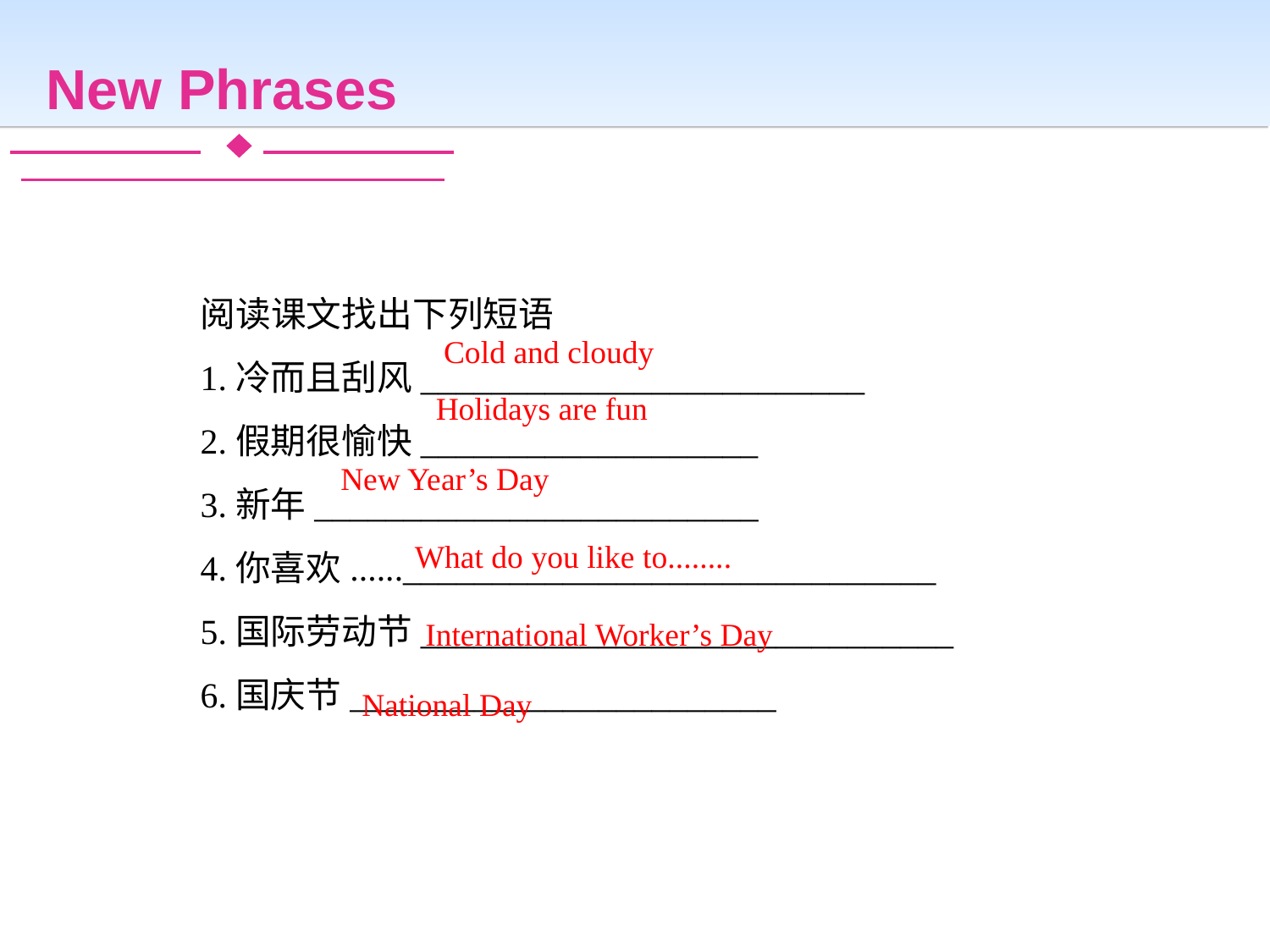

New Phrases

阅读课文找出下列短语
1.冷而且刮风_________________________
2.假期很愉快___________________
3.新年_________________________
4.你喜欢......______________________________
5.国际劳动节______________________________
6.国庆节________________________
 Cold and cloudy
Holidays are fun
New Year’s Day
What do you like to........
International Worker’s Day
National Day